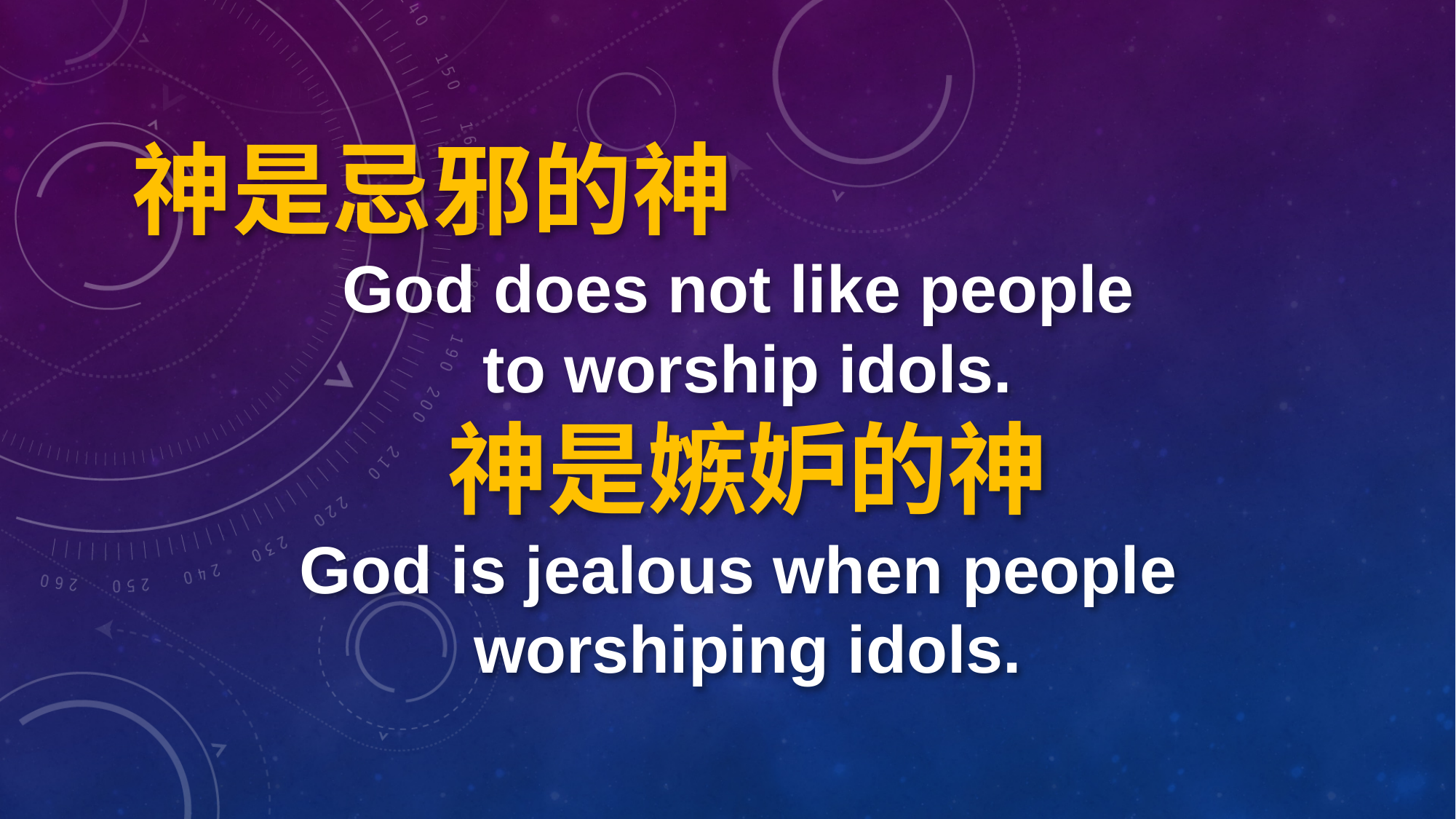

神是忌邪的神
God does not like people
to worship idols.
神是嫉妒的神
God is jealous when people
worshiping idols.